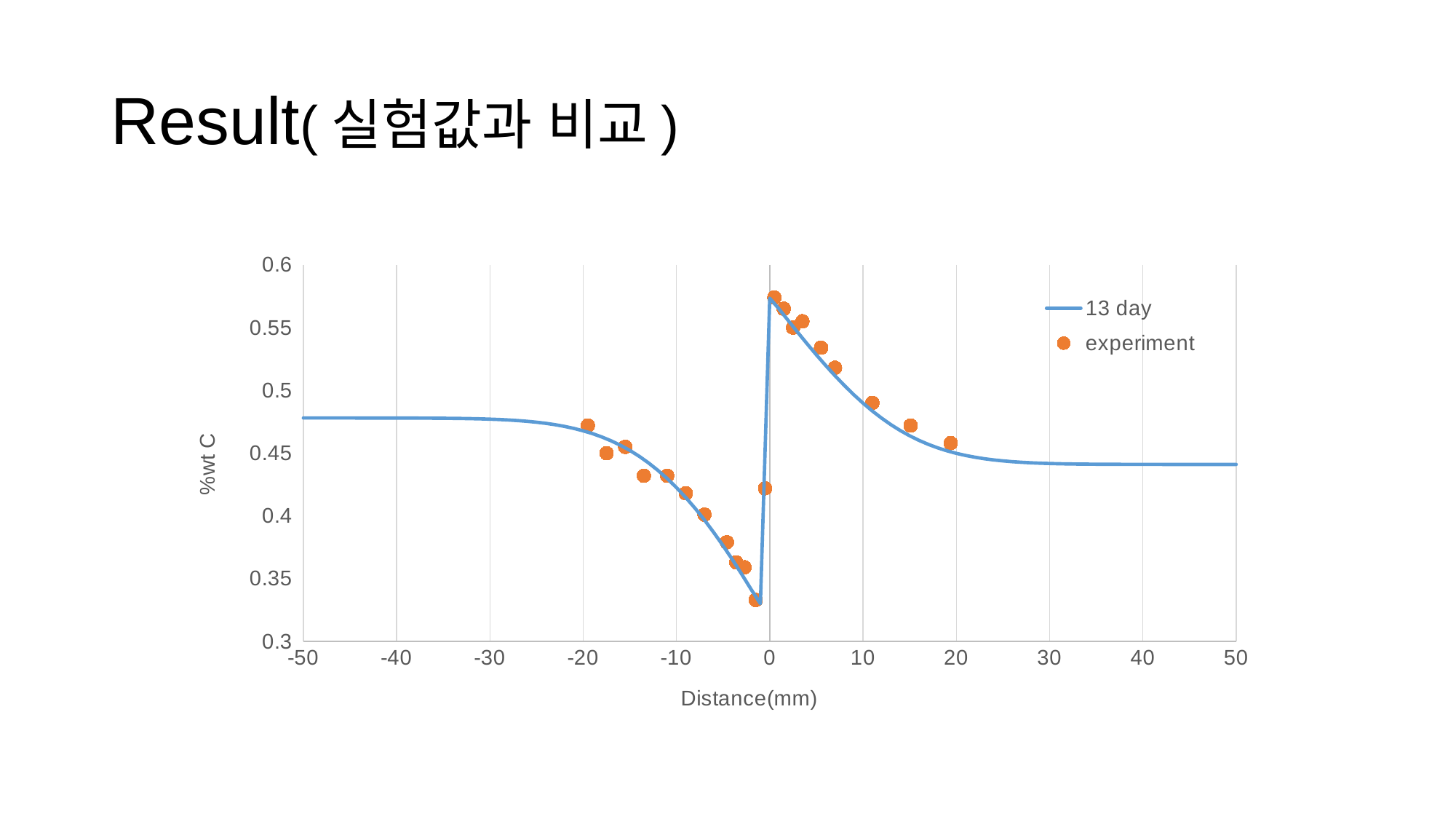

# Result(실험값과 비교)

### Chart

| Category |  |  |
|---|---|---|